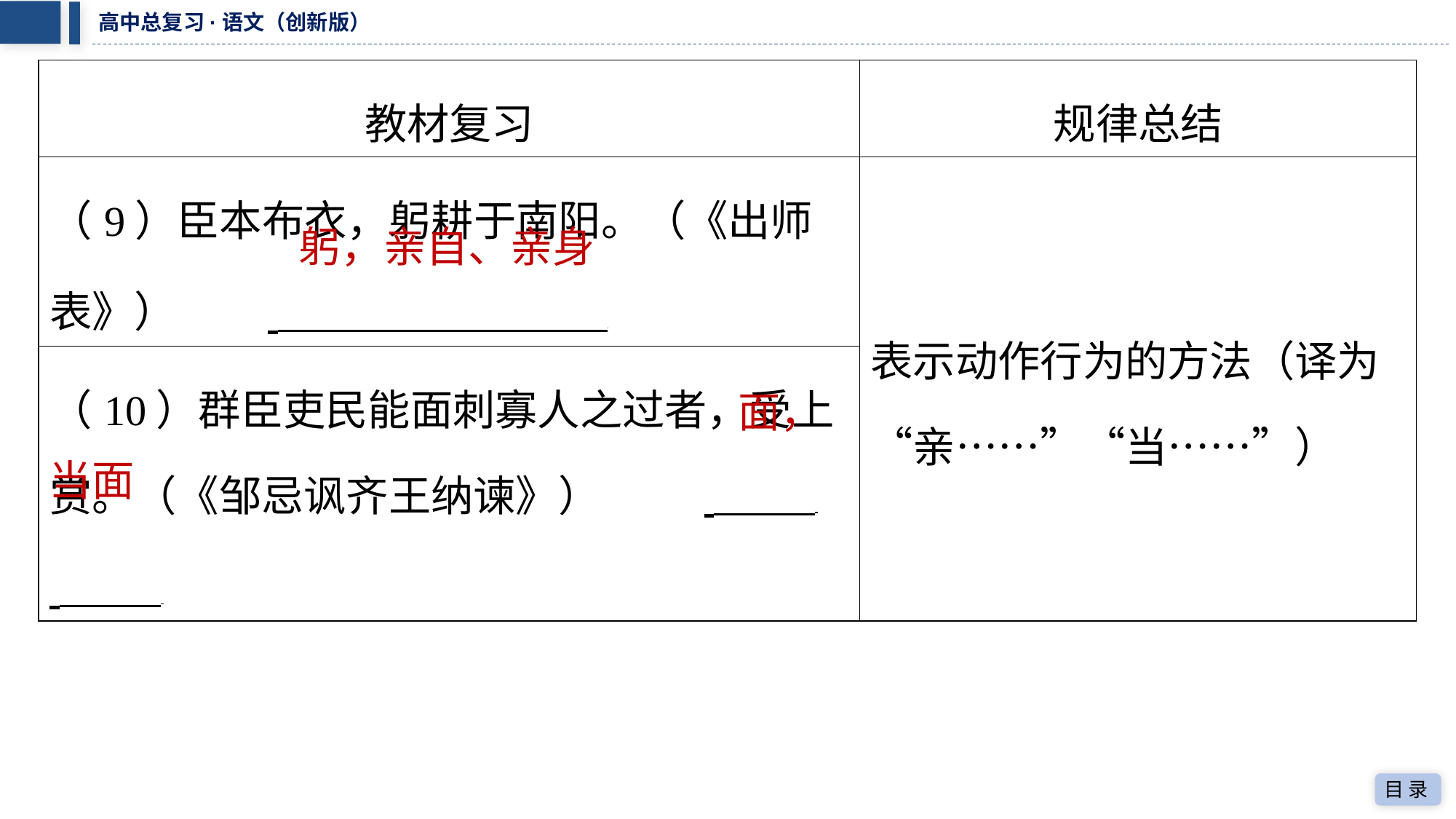

| 教材复习 | 规律总结 |
| --- | --- |
| （9）臣本布衣，躬耕于南阳。（《出师 表》） ⁠ | 表示动作行为的方法（译为 “亲……”“当……”） |
| （10）群臣吏民能面刺寡人之过者，受上 赏。（《邹忌讽齐王纳谏》） ⁠ ⁠ |  |
躬，亲自、亲身
面，
当面